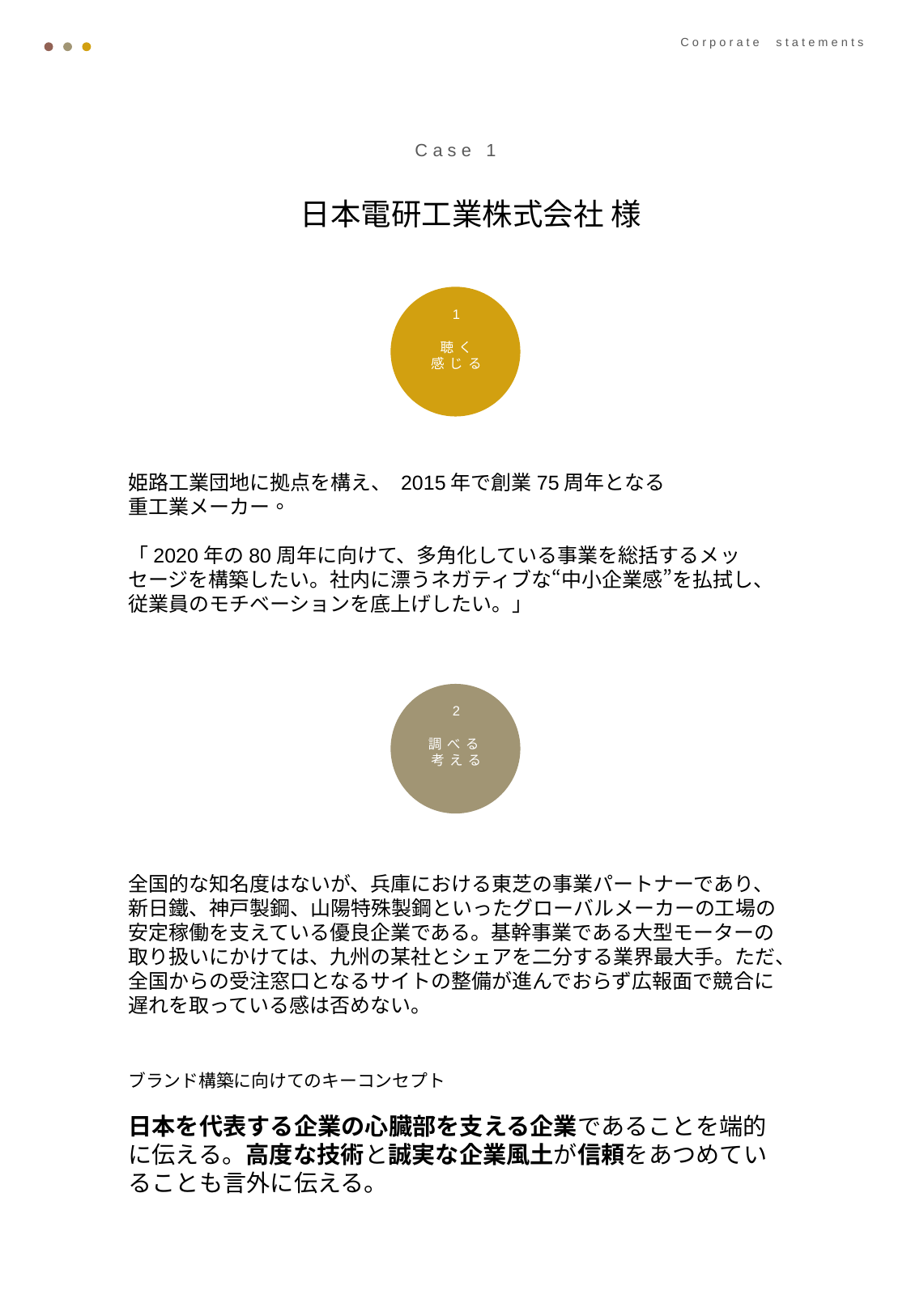

Corporate  statements

Case 1
　日本電研工業株式会社 様

1
聴く
感じる
姫路工業団地に拠点を構え、 2015年で創業75周年となる
重工業メーカー。

「2020年の80周年に向けて、多角化している事業を総括するメッセージを構築したい。社内に漂うネガティブな“中小企業感”を払拭し、従業員のモチベーションを底上げしたい。」

2
調べる考える
全国的な知名度はないが、兵庫における東芝の事業パートナーであり、新日鐵、神戸製鋼、山陽特殊製鋼といったグローバルメーカーの工場の安定稼働を支えている優良企業である。基幹事業である大型モーターの取り扱いにかけては、九州の某社とシェアを二分する業界最大手。ただ、全国からの受注窓口となるサイトの整備が進んでおらず広報面で競合に遅れを取っている感は否めない。

ブランド構築に向けてのキーコンセプト

日本を代表する企業の心臓部を支える企業であることを端的に伝える。高度な技術と誠実な企業風土が信頼をあつめていることも言外に伝える。